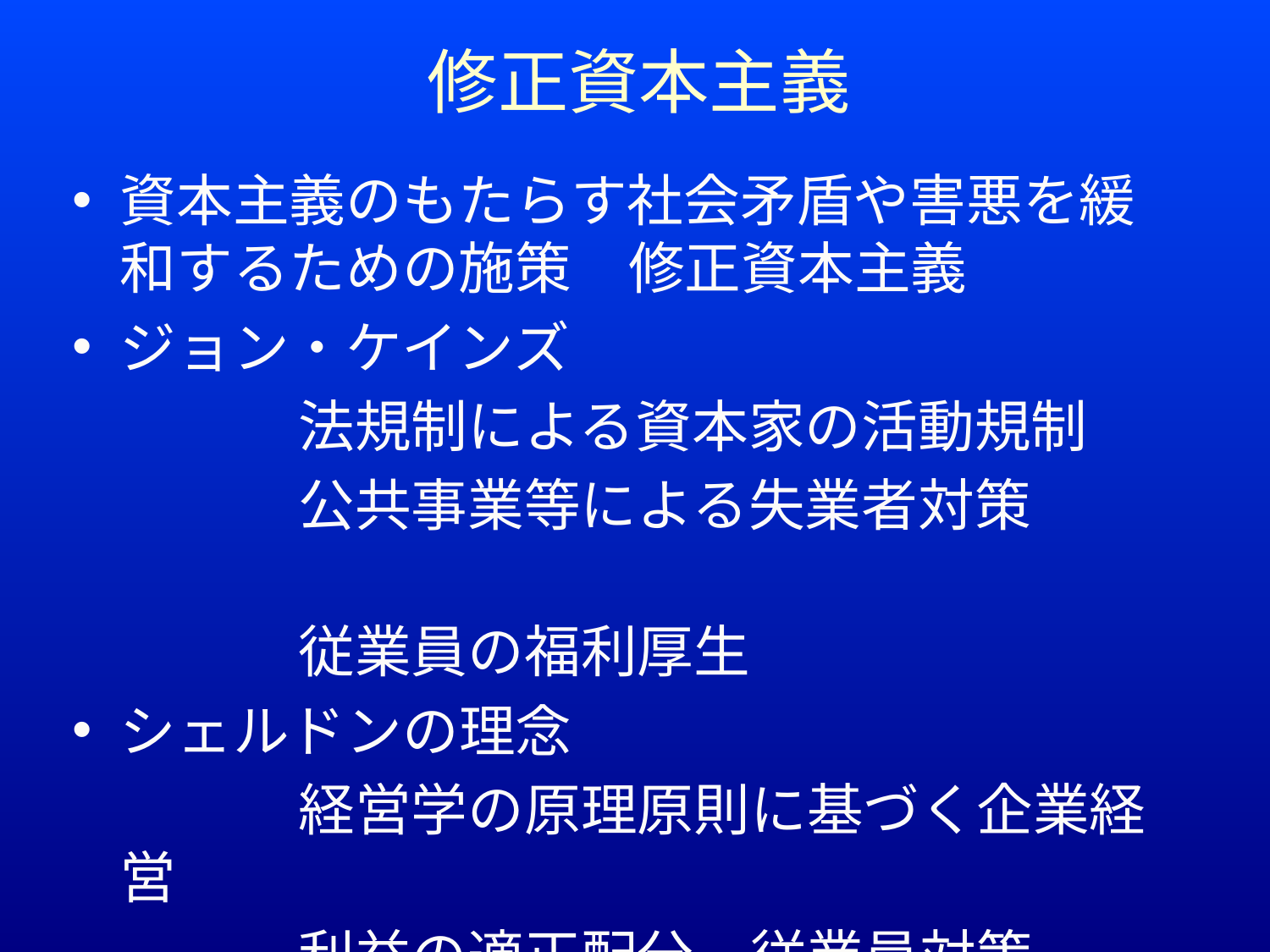

# 修正資本主義
資本主義のもたらす社会矛盾や害悪を緩和するための施策　修正資本主義
ジョン・ケインズ
　　　　法規制による資本家の活動規制
　　　　公共事業等による失業者対策
　　　　従業員の福利厚生
シェルドンの理念
　　　　経営学の原理原則に基づく企業経営
　　　　利益の適正配分　従業員対策